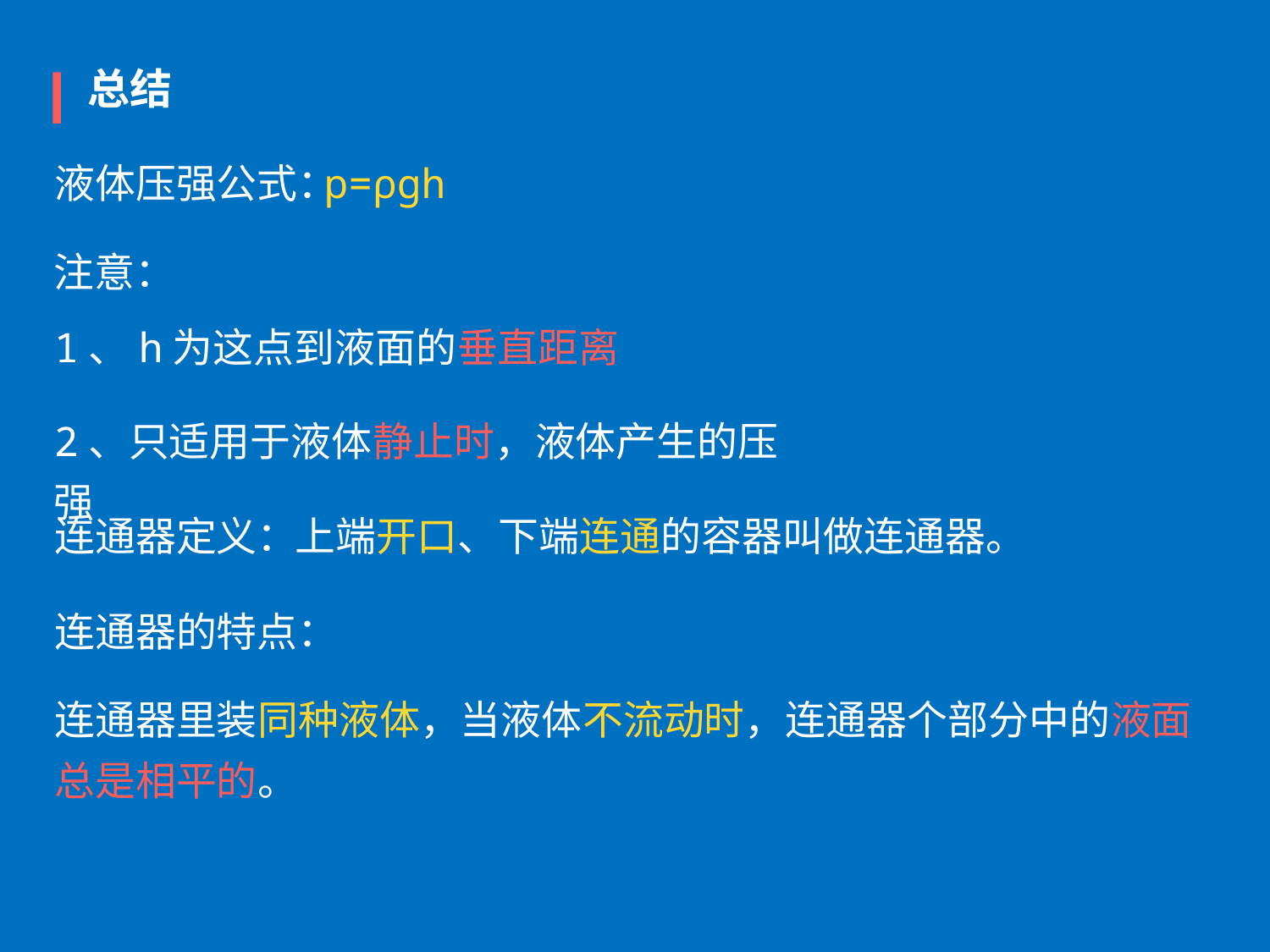

总结

液体压强公式：
p=ρgh
注意：
1、h为这点到液面的垂直距离
2、只适用于液体静止时，液体产生的压强
连通器定义：
上端开口、下端连通的容器叫做连通器。
连通器的特点：
连通器里装同种液体，当液体不流动时，连通器个部分中的液面总是相平的。